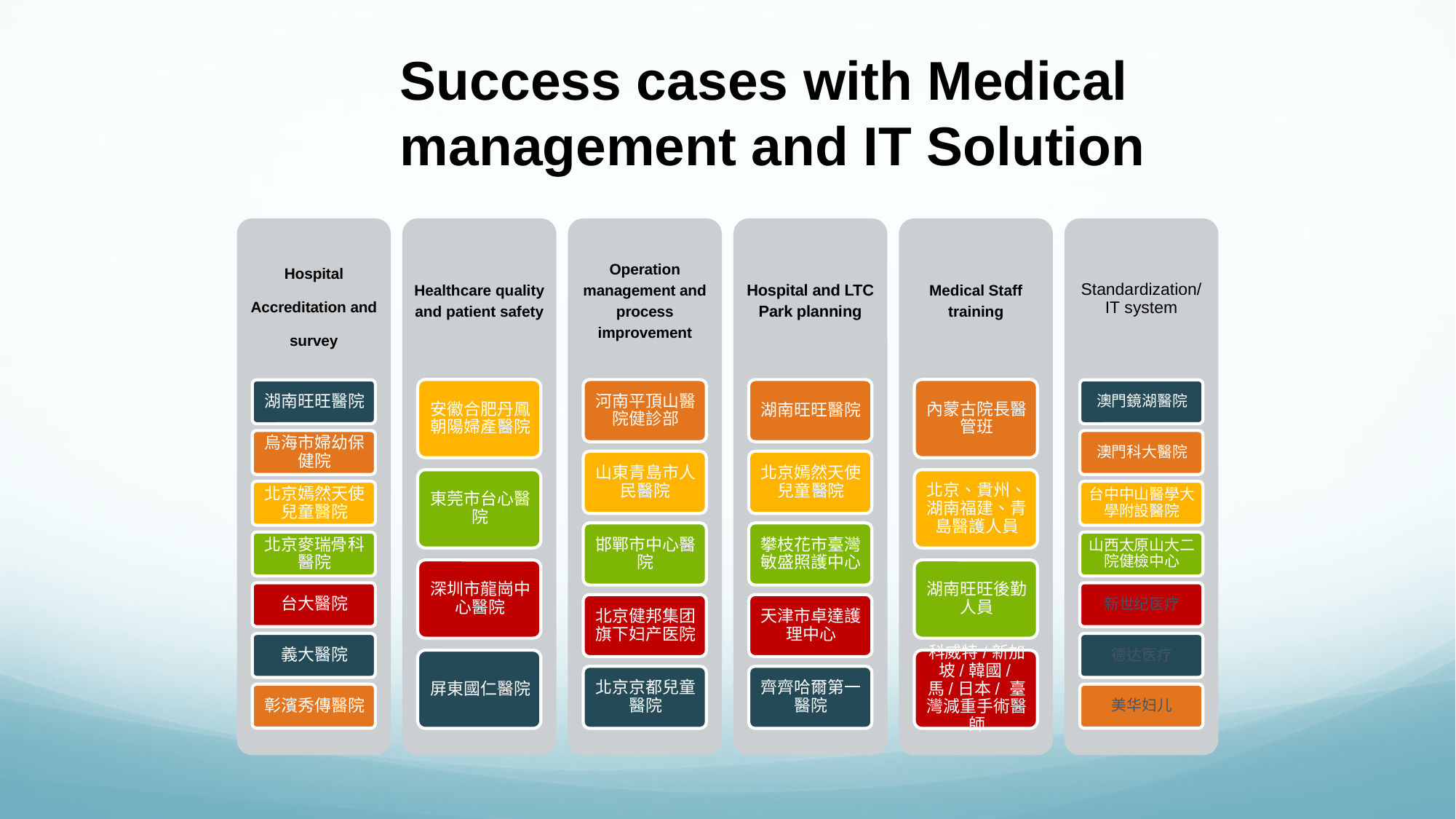

Success cases with Medical management and IT Solution
Hospital Accreditation and survey
湖南旺旺醫院
烏海市婦幼保健院
北京嫣然天使兒童醫院
北京麥瑞骨科醫院
台大醫院
義大醫院
彰濱秀傳醫院
Healthcare quality and patient safety
安徽合肥丹鳳朝陽婦產醫院
東莞市台心醫院
深圳市龍崗中心醫院
屏東國仁醫院
Operation management and process improvement
河南平頂山醫院健診部
山東青島市人民醫院
邯鄲市中心醫院
北京健邦集团旗下妇产医院
北京京都兒童醫院
Hospital and LTC Park planning
湖南旺旺醫院
北京嫣然天使兒童醫院
攀枝花市臺灣敏盛照護中心
天津市卓達護理中心
齊齊哈爾第一醫院
Medical Staff training
內蒙古院長醫管班
北京、貴州、湖南福建、青島醫護人員
湖南旺旺後勤人員
科威特/新加坡/韓國/馬/日本/ 臺灣減重手術醫師
Standardization/
IT system
澳門鏡湖醫院
澳門科大醫院
台中中山醫學大學附設醫院
山西太原山大二院健檢中心
新世纪医疗
德达医疗
美华妇儿